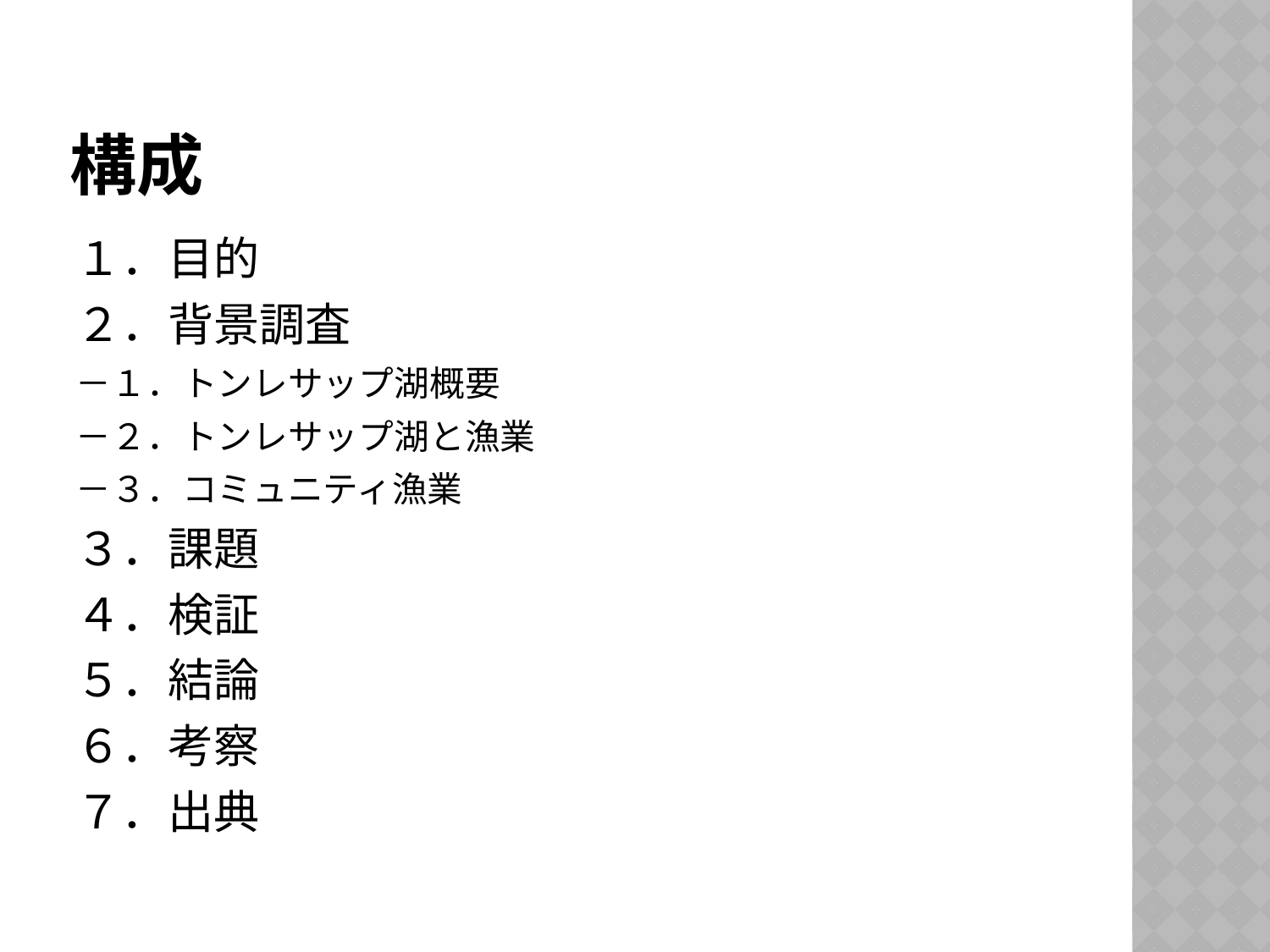

# 構成
１．目的
２．背景調査
－１．トンレサップ湖概要
－２．トンレサップ湖と漁業
－３．コミュニティ漁業
３．課題
４．検証
５．結論
６．考察
７．出典